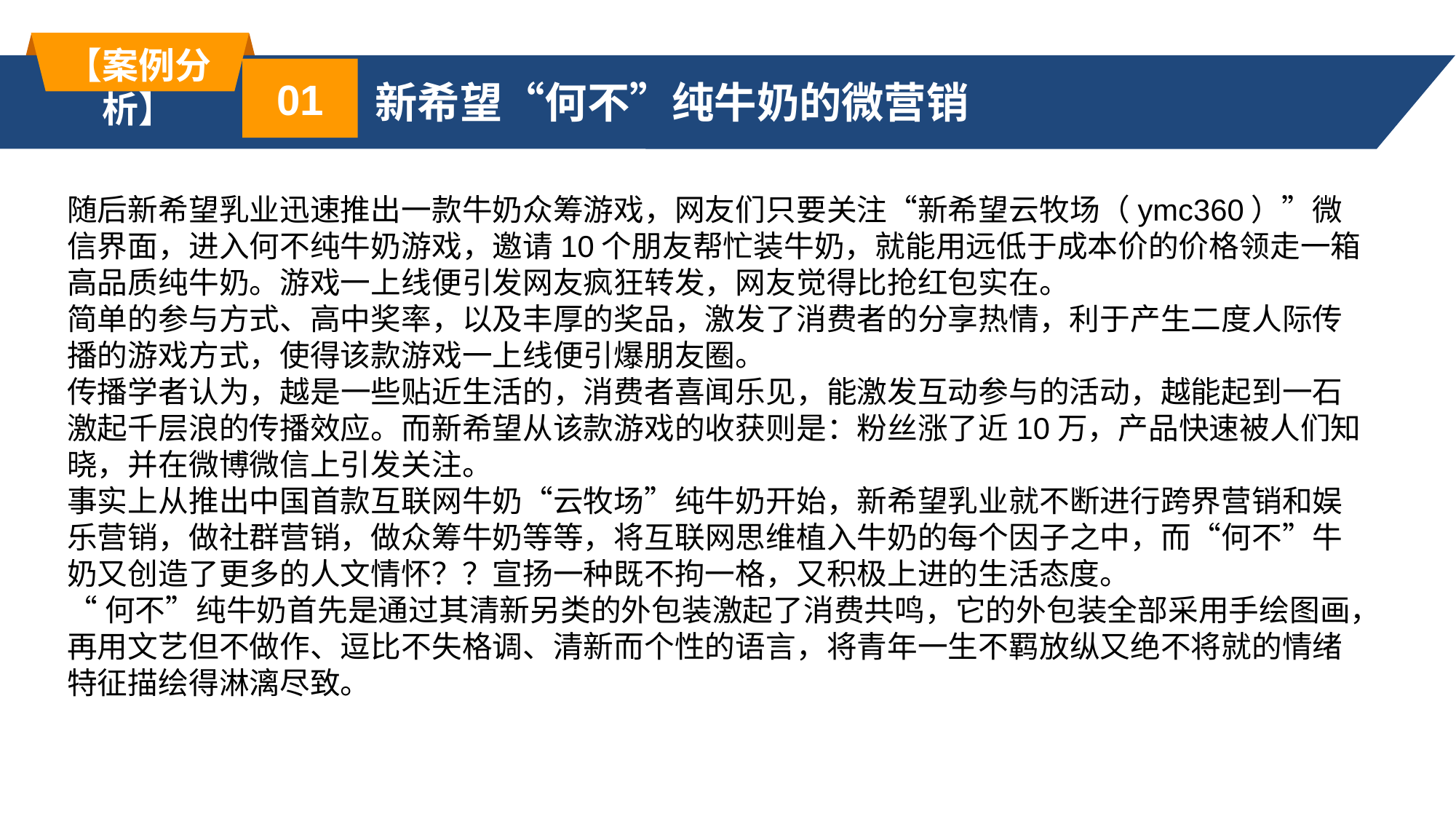

【案例分析】

01
新希望“何不”纯牛奶的微营销
随后新希望乳业迅速推出一款牛奶众筹游戏，网友们只要关注“新希望云牧场（ymc360）”微信界面，进入何不纯牛奶游戏，邀请10个朋友帮忙装牛奶，就能用远低于成本价的价格领走一箱高品质纯牛奶。游戏一上线便引发网友疯狂转发，网友觉得比抢红包实在。
简单的参与方式、高中奖率，以及丰厚的奖品，激发了消费者的分享热情，利于产生二度人际传播的游戏方式，使得该款游戏一上线便引爆朋友圈。
传播学者认为，越是一些贴近生活的，消费者喜闻乐见，能激发互动参与的活动，越能起到一石激起千层浪的传播效应。而新希望从该款游戏的收获则是：粉丝涨了近10万，产品快速被人们知晓，并在微博微信上引发关注。
事实上从推出中国首款互联网牛奶“云牧场”纯牛奶开始，新希望乳业就不断进行跨界营销和娱乐营销，做社群营销，做众筹牛奶等等，将互联网思维植入牛奶的每个因子之中，而“何不”牛奶又创造了更多的人文情怀？？宣扬一种既不拘一格，又积极上进的生活态度。
“何不”纯牛奶首先是通过其清新另类的外包装激起了消费共鸣，它的外包装全部采用手绘图画，再用文艺但不做作、逗比不失格调、清新而个性的语言，将青年一生不羁放纵又绝不将就的情绪特征描绘得淋漓尽致。